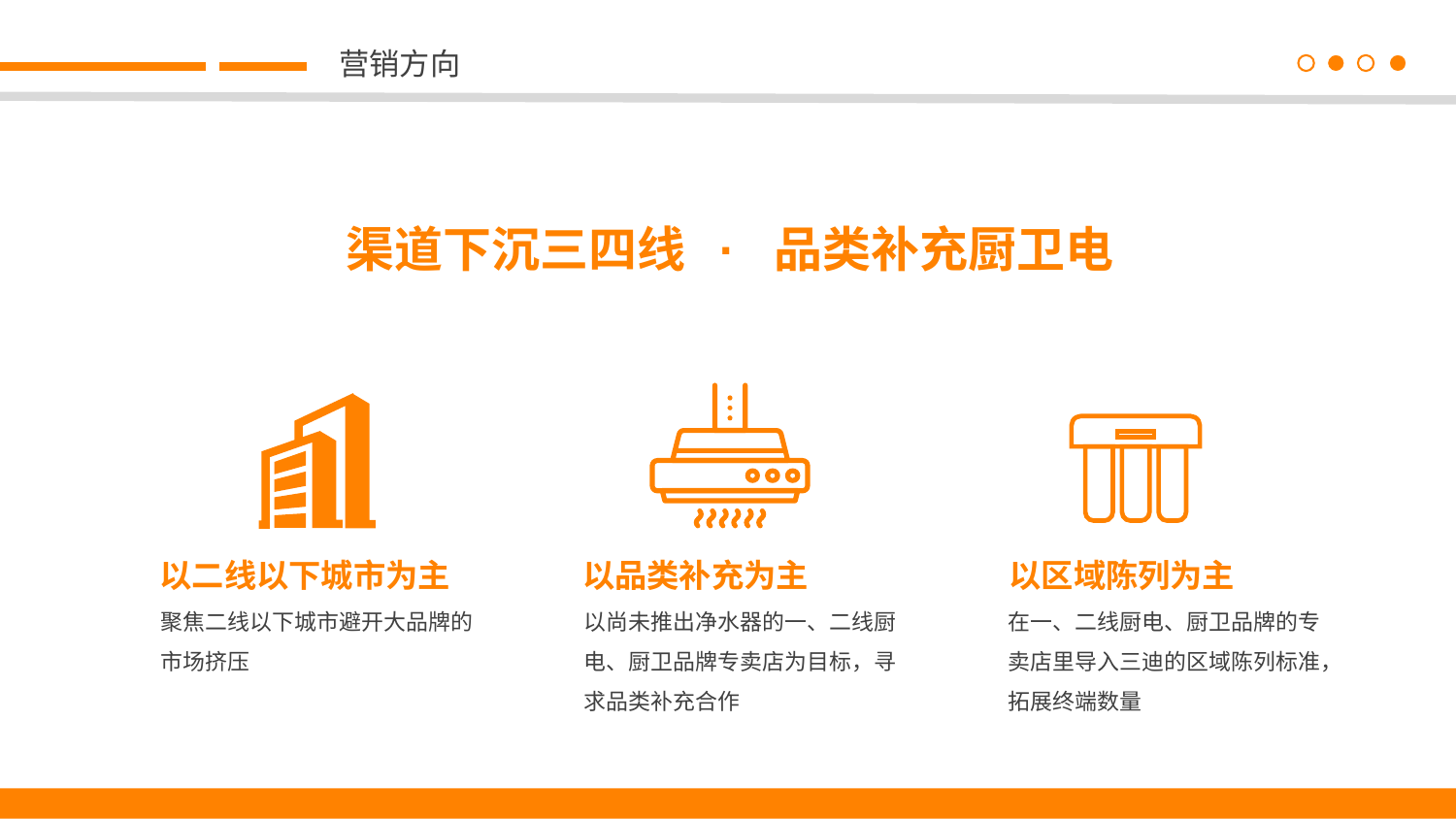

营销方向
渠道下沉三四线  ·  品类补充厨卫电

以二线以下城市为主
以品类补充为主
以区域陈列为主
聚焦二线以下城市避开大品牌的市场挤压
以尚未推出净水器的一、二线厨电、厨卫品牌专卖店为目标，寻求品类补充合作
在一、二线厨电、厨卫品牌的专卖店里导入三迪的区域陈列标准，拓展终端数量